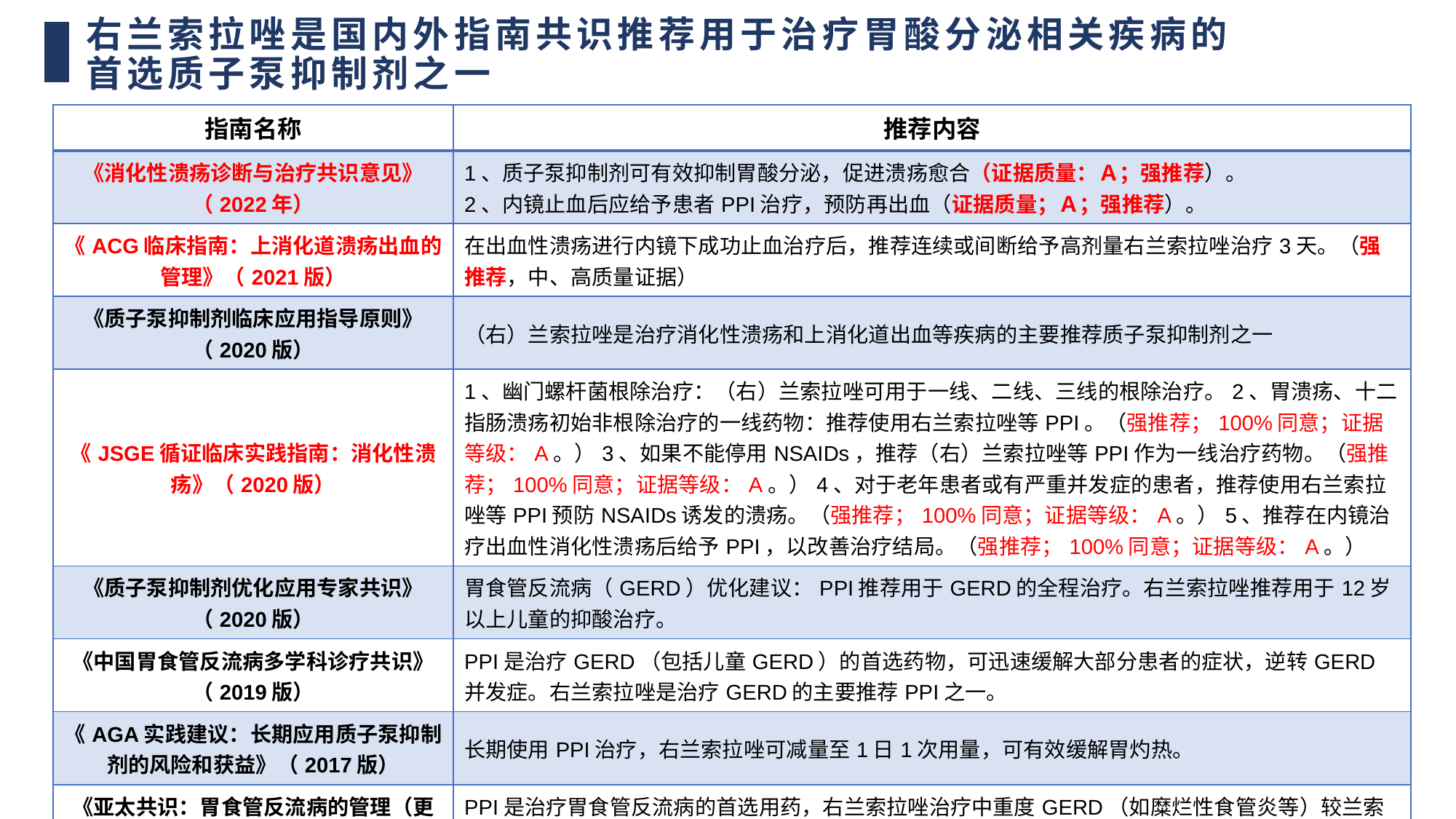

# 右兰索拉唑是国内外指南共识推荐用于治疗胃酸分泌相关疾病的首选质子泵抑制剂之一
| 指南名称 | 推荐内容 |
| --- | --- |
| 《消化性溃疡诊断与治疗共识意见》 （2022年） | 1、质子泵抑制剂可有效抑制胃酸分泌，促进溃疡愈合（证据质量：Ａ；强推荐）。 2、内镜止血后应给予患者PPI治疗，预防再出血（证据质量；Ａ；强推荐）。 |
| 《ACG临床指南：上消化道溃疡出血的管理》（2021版） | 在出血性溃疡进行内镜下成功止血治疗后，推荐连续或间断给予高剂量右兰索拉唑治疗3天。（强推荐，中、高质量证据） |
| 《质子泵抑制剂临床应用指导原则》（2020版） | （右）兰索拉唑是治疗消化性溃疡和上消化道出血等疾病的主要推荐质子泵抑制剂之一 |
| 《JSGE循证临床实践指南：消化性溃疡》（2020版） | 1、幽门螺杆菌根除治疗：（右）兰索拉唑可用于一线、二线、三线的根除治疗。2、胃溃疡、十二指肠溃疡初始非根除治疗的一线药物：推荐使用右兰索拉唑等PPI。（强推荐；100%同意；证据等级：A。）3、如果不能停用NSAIDs，推荐（右）兰索拉唑等PPI作为一线治疗药物。（强推荐；100%同意；证据等级：A。）4、对于老年患者或有严重并发症的患者，推荐使用右兰索拉唑等PPI预防NSAIDs诱发的溃疡。（强推荐；100%同意；证据等级：A。）5、推荐在内镜治疗出血性消化性溃疡后给予PPI，以改善治疗结局。（强推荐；100%同意；证据等级：A。） |
| 《质子泵抑制剂优化应用专家共识》（2020版） | 胃食管反流病（GERD）优化建议：PPI推荐用于GERD的全程治疗。右兰索拉唑推荐用于12岁以上儿童的抑酸治疗。 |
| 《中国胃食管反流病多学科诊疗共识》（2019版） | PPI是治疗GERD（包括儿童GERD）的首选药物，可迅速缓解大部分患者的症状，逆转GERD并发症。右兰索拉唑是治疗GERD的主要推荐PPI之一。 |
| 《AGA实践建议：长期应用质子泵抑制剂的风险和获益》（2017版） | 长期使用PPI治疗，右兰索拉唑可减量至1日1次用量，可有效缓解胃灼热。 |
| 《亚太共识：胃食管反流病的管理（更新版）》（2016版） | PPI是治疗胃食管反流病的首选用药，右兰索拉唑治疗中重度GERD（如糜烂性食管炎等）较兰索拉唑等具有更高的愈合能力。 |